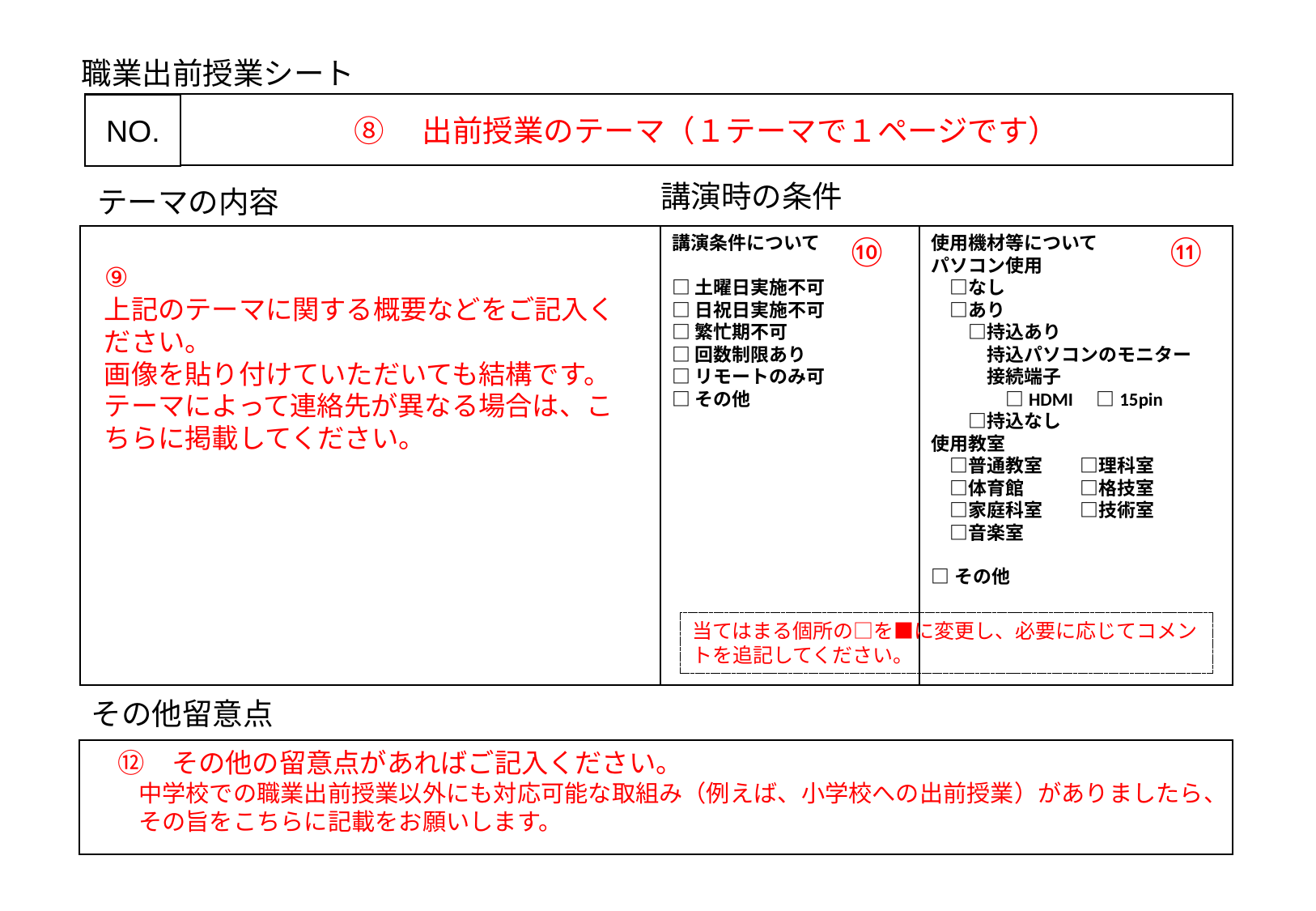

職業出前授業シート
⑧　出前授業のテーマ（１テーマで１ページです）
NO.
講演時の条件
テーマの内容
⑩

⑨
上記のテーマに関する概要などをご記入ください。
画像を貼り付けていただいても結構です。
テーマによって連絡先が異なる場合は、こちらに掲載してください。
講演条件について

□土曜日実施不可
□日祝日実施不可
□繁忙期不可
□回数制限あり
□リモートのみ可
□その他

使用機材等について
パソコン使用
　□なし
　□あり
　　□持込あり
　　　持込パソコンのモニター
　　　接続端子
　　　　□HDMI　□15pin
　　□持込なし
使用教室
　□普通教室　　□理科室
　□体育館　　　□格技室
　□家庭科室　　□技術室
　□音楽室

□その他
⑪
当てはまる個所の□を■に変更し、必要に応じてコメントを追記してください。
その他留意点
　⑫　その他の留意点があればご記入ください。
　　中学校での職業出前授業以外にも対応可能な取組み（例えば、小学校への出前授業）がありましたら、
　　その旨をこちらに記載をお願いします。